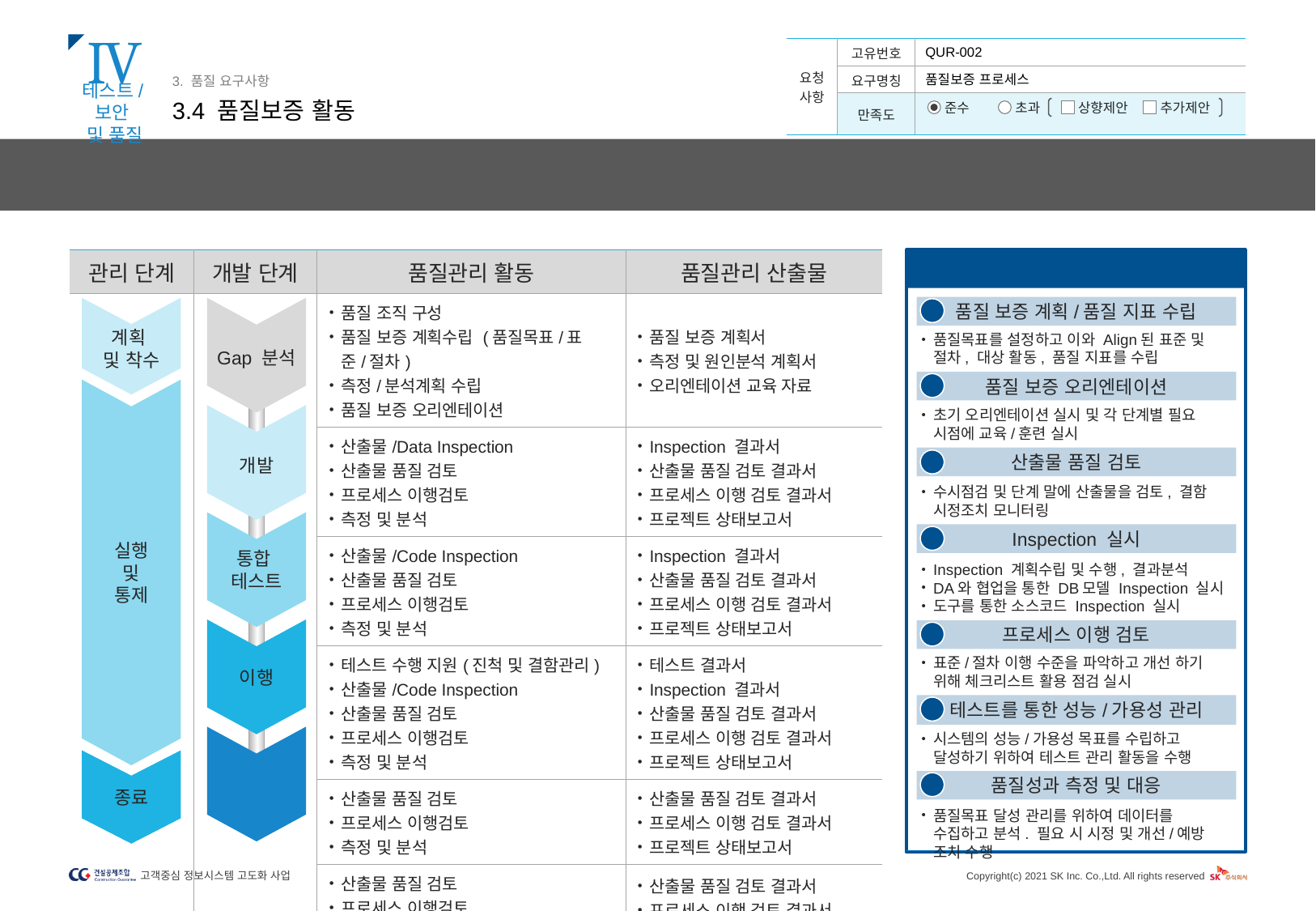

Ⅳ

테스트/보안
및 품질
3. 품질 요구사항
3.4 품질보증 활동
QUR-002
품질보증 프로세스

프로젝트 초기에 고객과 프로젝트의 Needs를 반영한 품질관리 활동을 정의하고 전체 Life Cycle에 걸쳐 다면적인 품질보증 활동을 수행합니다.

주요 품질 보증 활동
| 관리 단계 | 개발 단계 | 품질관리 활동 | 품질관리 산출물 |
| --- | --- | --- | --- |
|  |  | 품질 조직 구성 품질 보증 계획수립 (품질목표/표준/절차) 측정/분석계획 수립 품질 보증 오리엔테이션 | 품질 보증 계획서 측정 및 원인분석 계획서 오리엔테이션 교육 자료 |
|  |  | 산출물/Data Inspection 산출물 품질 검토 프로세스 이행검토 측정 및 분석 | Inspection 결과서 산출물 품질 검토 결과서 프로세스 이행 검토 결과서 프로젝트 상태보고서 |
|  |  | 산출물/Code Inspection 산출물 품질 검토 프로세스 이행검토 측정 및 분석 | Inspection 결과서 산출물 품질 검토 결과서 프로세스 이행 검토 결과서 프로젝트 상태보고서 |
|  |  | 테스트 수행 지원(진척 및 결함관리) 산출물/Code Inspection 산출물 품질 검토 프로세스 이행검토 측정 및 분석 | 테스트 결과서 Inspection 결과서 산출물 품질 검토 결과서 프로세스 이행 검토 결과서 프로젝트 상태보고서 |
|  |  | 산출물 품질 검토 프로세스 이행검토 측정 및 분석 | 산출물 품질 검토 결과서 프로세스 이행 검토 결과서 프로젝트 상태보고서 |
|  |  | 산출물 품질 검토 프로세스 이행검토 측정 및 분석 프로젝트 평가 | 산출물 품질 검토 결과서 프로세스 이행 검토 결과서 프로젝트 상태보고서 Lessons Learned |
계획
및 착수
품질 보증 계획/품질 지표 수립
품질목표를 설정하고 이와 Align된 표준 및 절차, 대상 활동, 품질 지표를 수립
1
Gap 분석

품질 보증 오리엔테이션
초기 오리엔테이션 실시 및 각 단계별 필요 시점에 교육/훈련 실시
2
개발
산출물 품질 검토
수시점검 및 단계 말에 산출물을 검토, 결함 시정조치 모니터링
3
통합
테스트
실행
및
통제
Inspection 실시
Inspection 계획수립 및 수행, 결과분석
DA와 협업을 통한 DB모델 Inspection 실시
도구를 통한 소스코드 Inspection 실시
4
프로세스 이행 검토
표준/절차 이행 수준을 파악하고 개선 하기 위해 체크리스트 활용 점검 실시
5
이행
테스트를 통한 성능/가용성 관리
시스템의 성능/가용성 목표를 수립하고 달성하기 위하여 테스트 관리 활동을 수행
6
종료
종료
품질성과 측정 및 대응
품질목표 달성 관리를 위하여 데이터를 수집하고 분석. 필요 시 시정 및 개선/예방 조치 수행
7